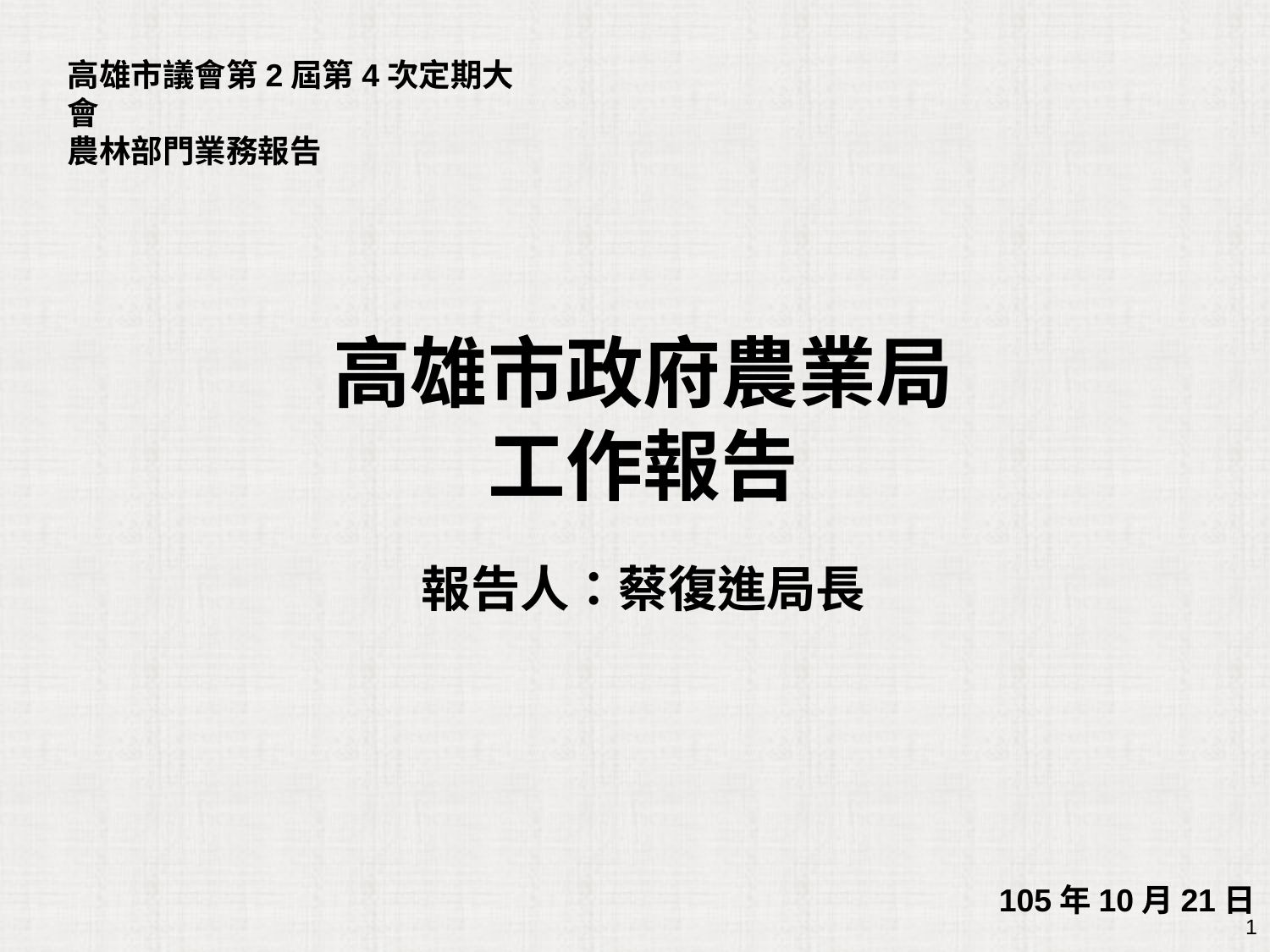

高雄市議會第2屆第4次定期大會
農林部門業務報告
# 高雄市政府農業局 工作報告
報告人：蔡復進局長

105年10月21日
1